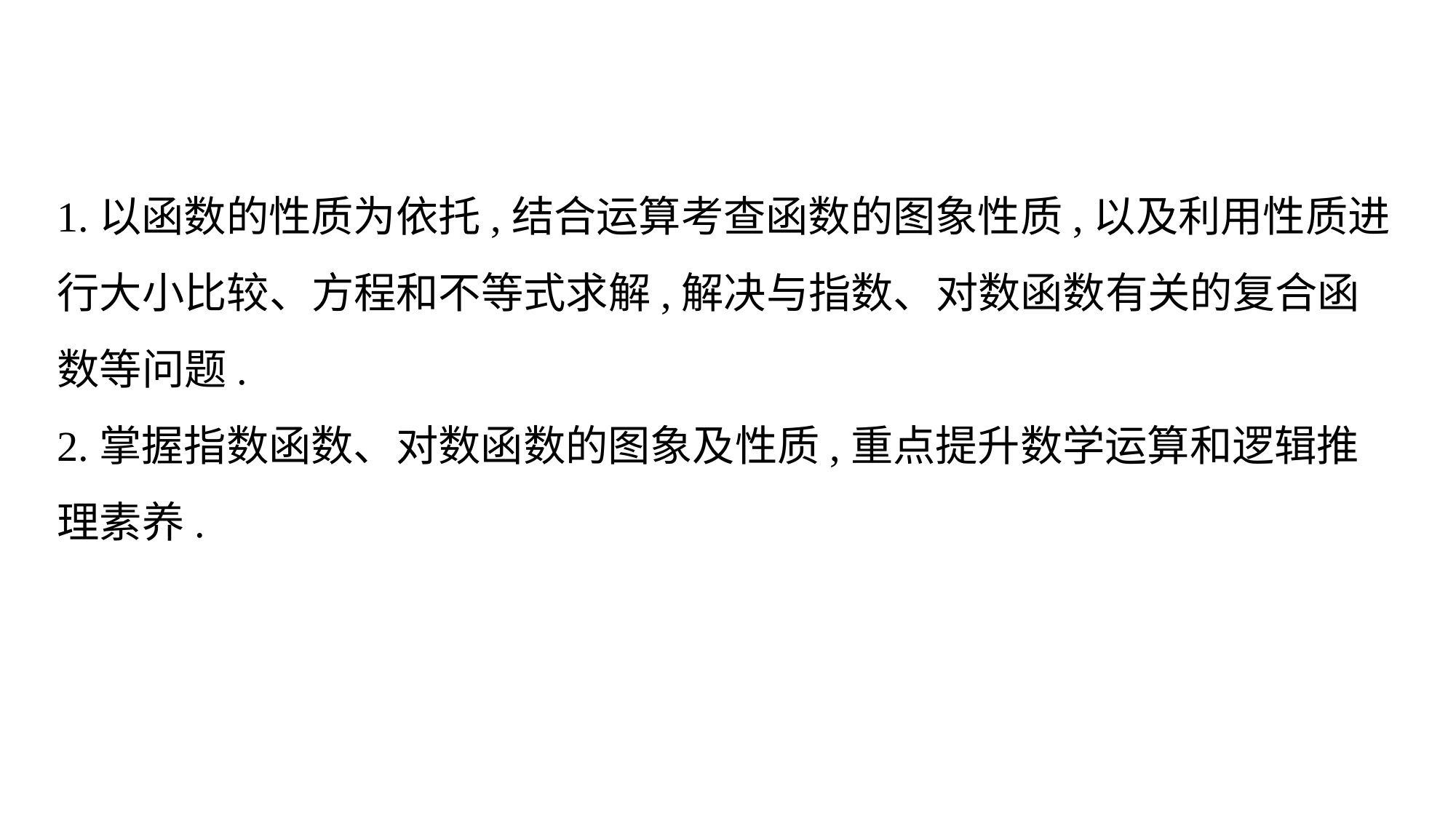

1.以函数的性质为依托,结合运算考查函数的图象性质,以及利用性质进行大小比较、方程和不等式求解,解决与指数、对数函数有关的复合函数等问题.
2.掌握指数函数、对数函数的图象及性质,重点提升数学运算和逻辑推理素养.